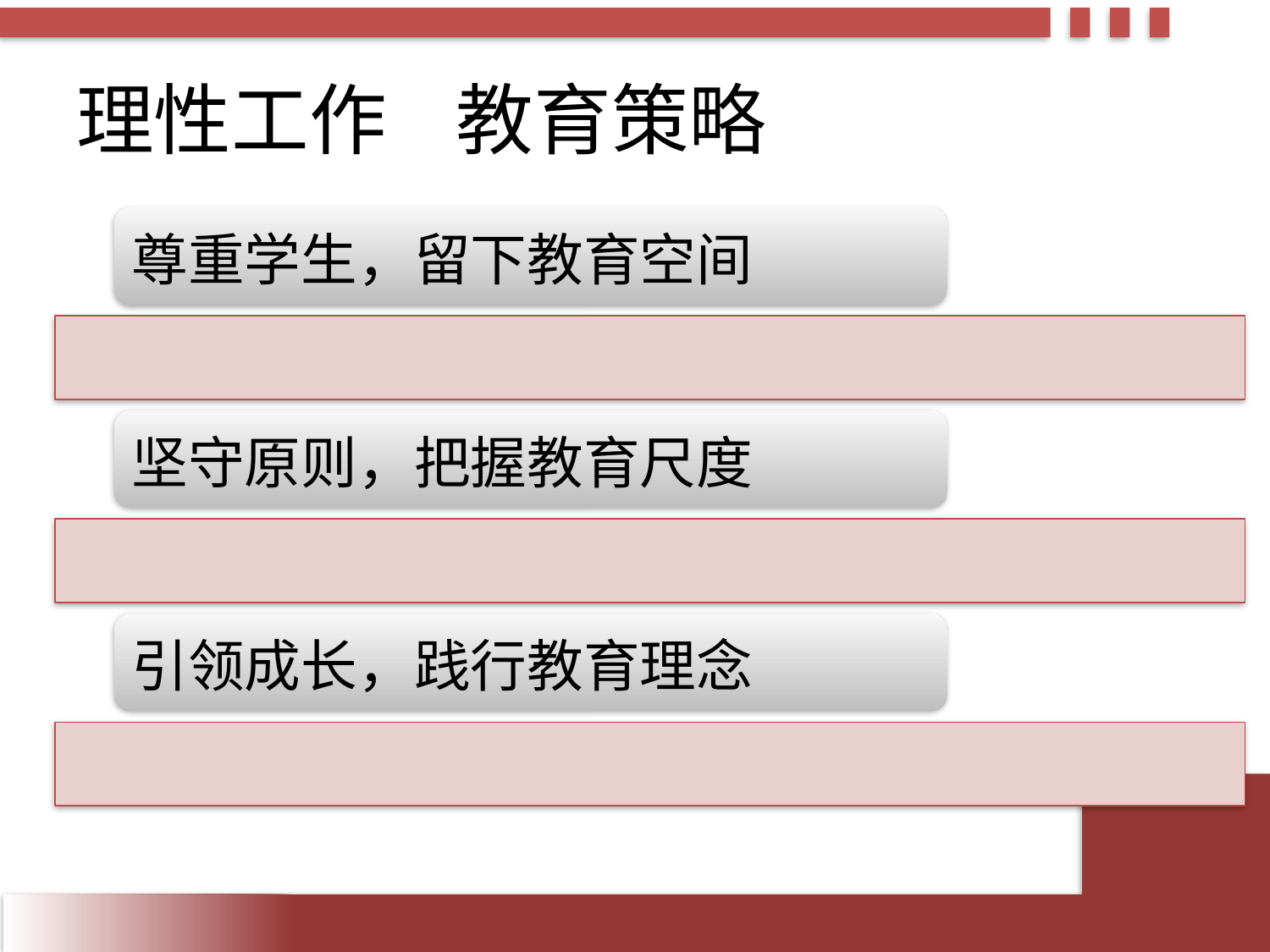

# 理性工作    教育策略
尊重学生，留下教育空间
坚守原则，把握教育尺度
引领成长，践行教育理念